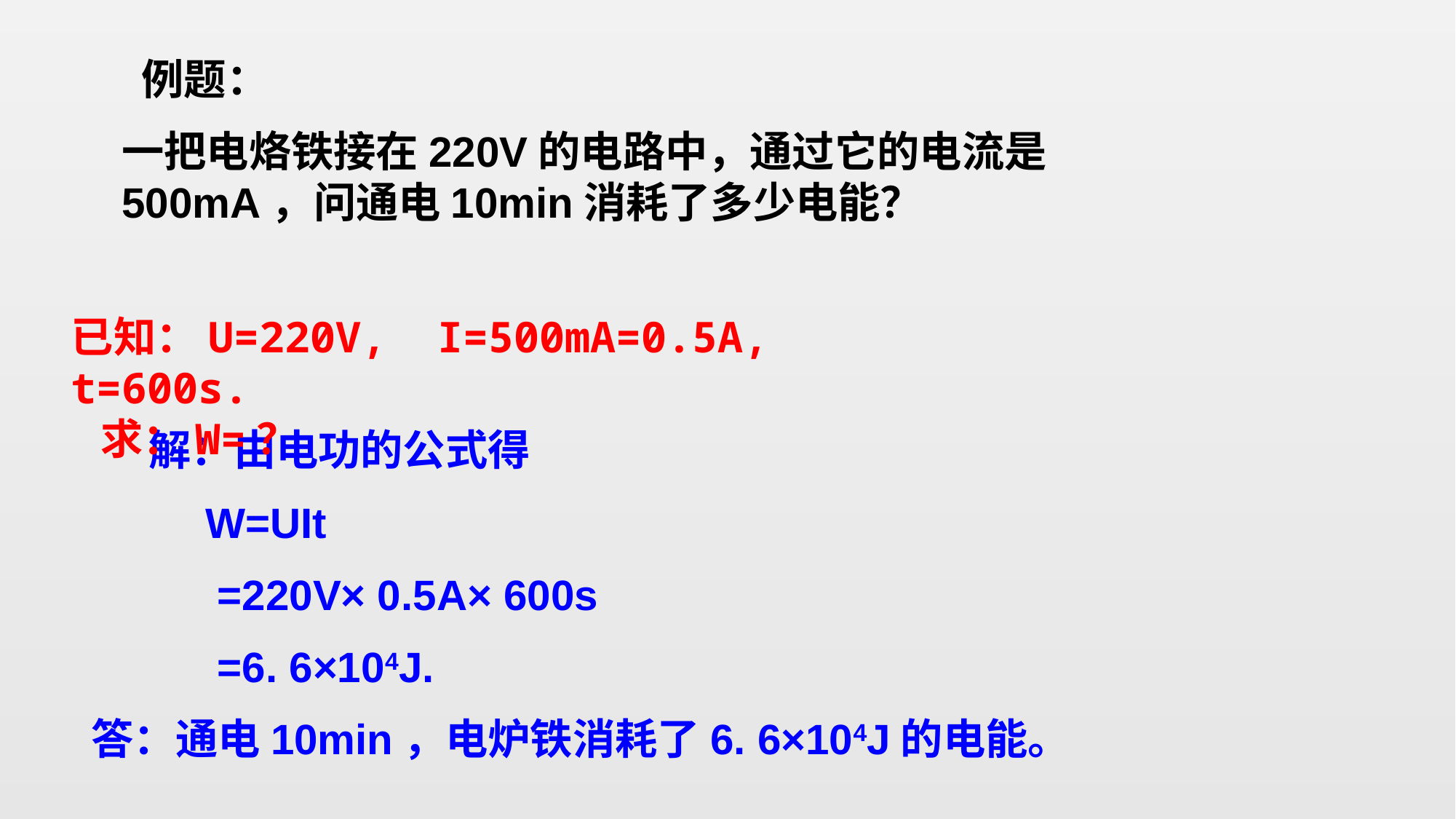

例题：
一把电烙铁接在220V的电路中，通过它的电流是500mA，问通电10min消耗了多少电能？
已知：U=220V,  I=500mA=0.5A, t=600s.
  求：W=？
         解：由电功的公式得
             W=UIt
              =220V× 0.5A× 600s
              =6. 6×104J.
   答：通电10min，电炉铁消耗了6. 6×104J的电能。